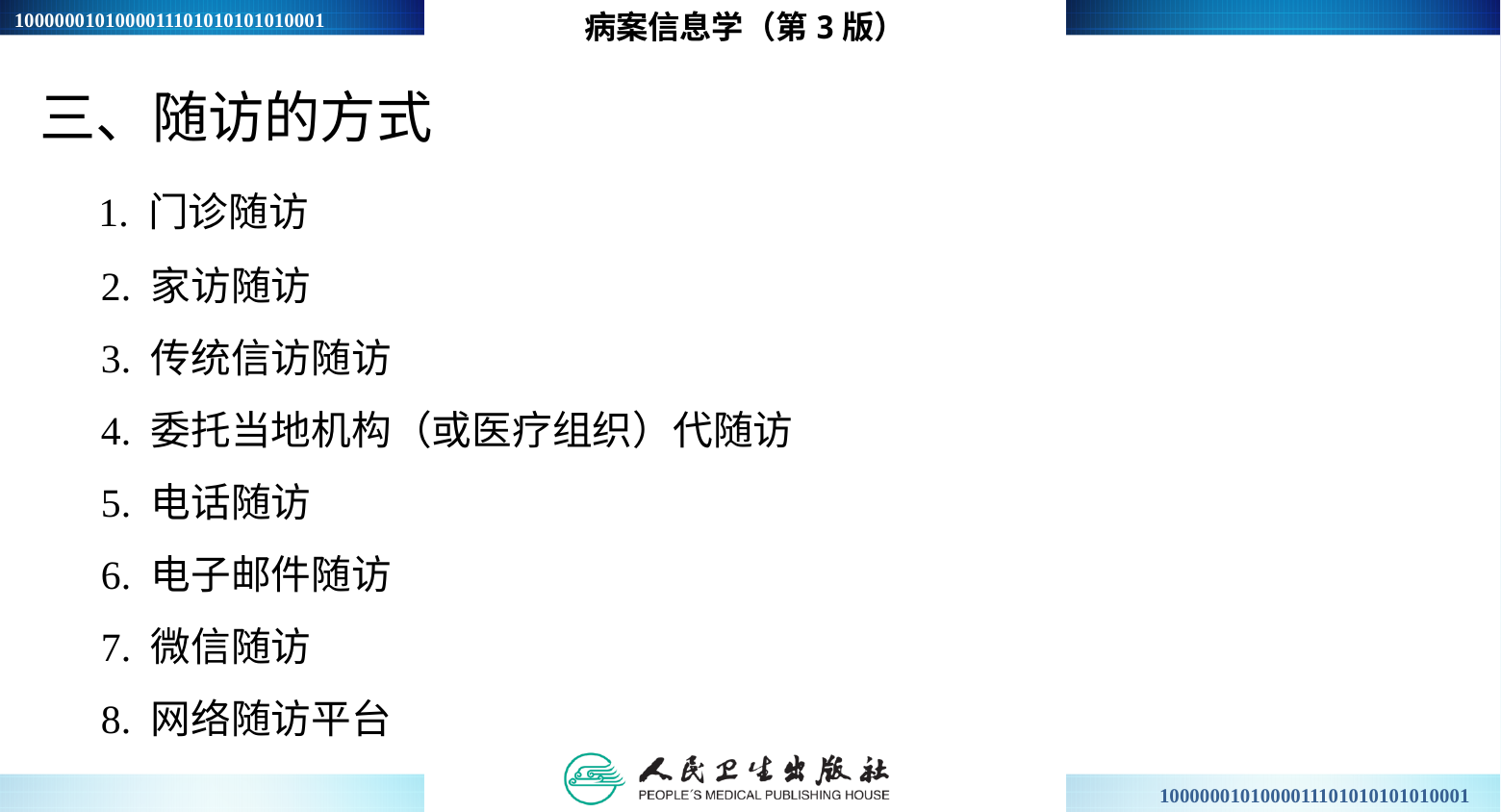

病案信息学（第3版）
三、随访的方式
     1. 门诊随访
      2. 家访随访
      3. 传统信访随访
      4. 委托当地机构（或医疗组织）代随访
      5. 电话随访
      6. 电子邮件随访
      7. 微信随访
      8. 网络随访平台